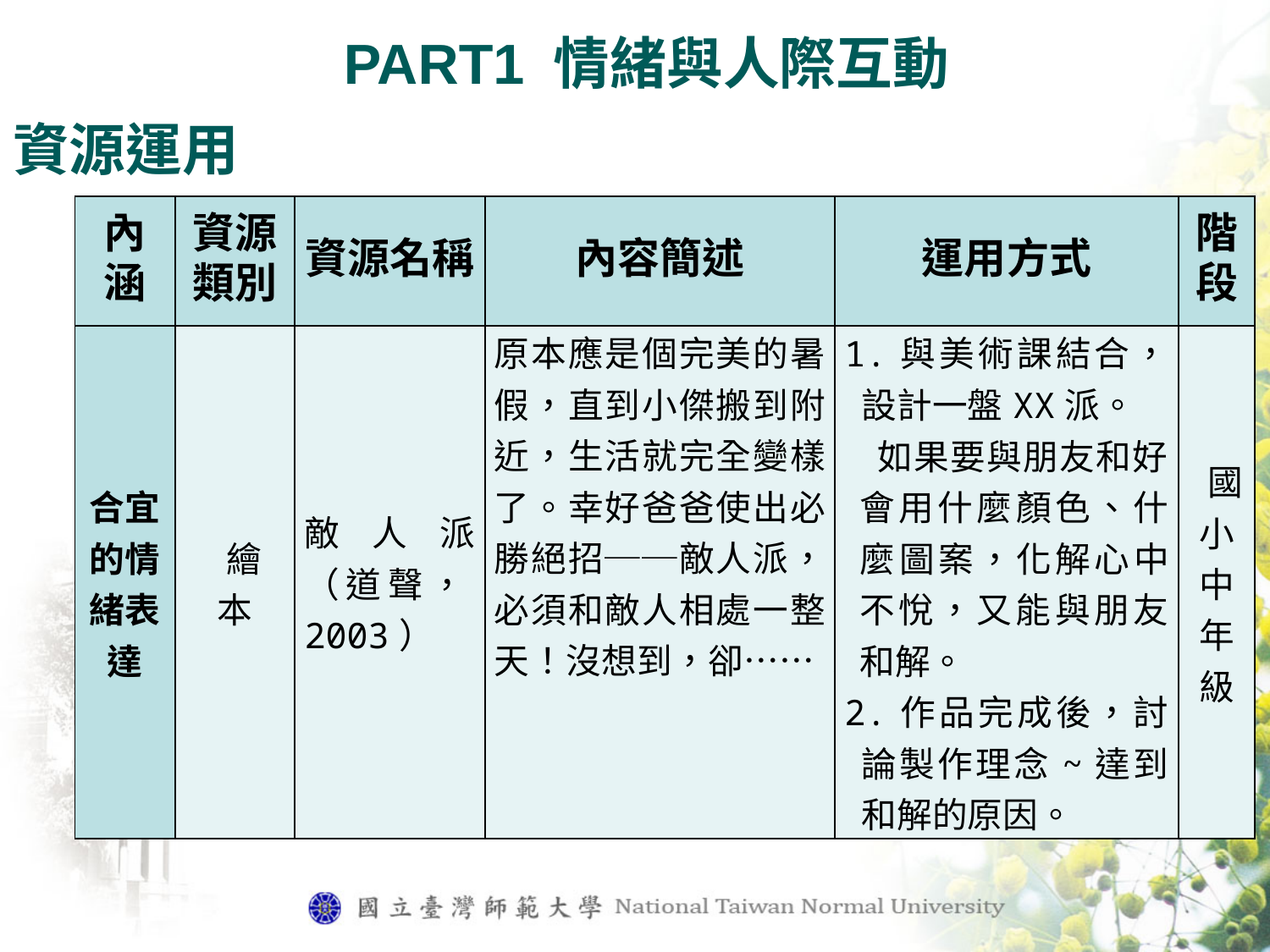

PART1 情緒與人際互動
資源運用
| 內涵 | 資源類別 | 資源名稱 | 內容簡述 | 運用方式 | 階段 |
| --- | --- | --- | --- | --- | --- |
| 合宜的情緒表達 | 繪本 | 敵人派（道聲，2003） | 原本應是個完美的暑假，直到小傑搬到附近，生活就完全變樣了。幸好爸爸使出必勝絕招──敵人派，必須和敵人相處一整天！沒想到，卻……. | 1.與美術課結合，設計一盤XX派。 如果要與朋友和好，會用什麼顏色、什麼圖案，化解心中不悅，又能與朋友和解。 2.作品完成後，討論製作理念~達到和解的原因。 | 國小中年級 |